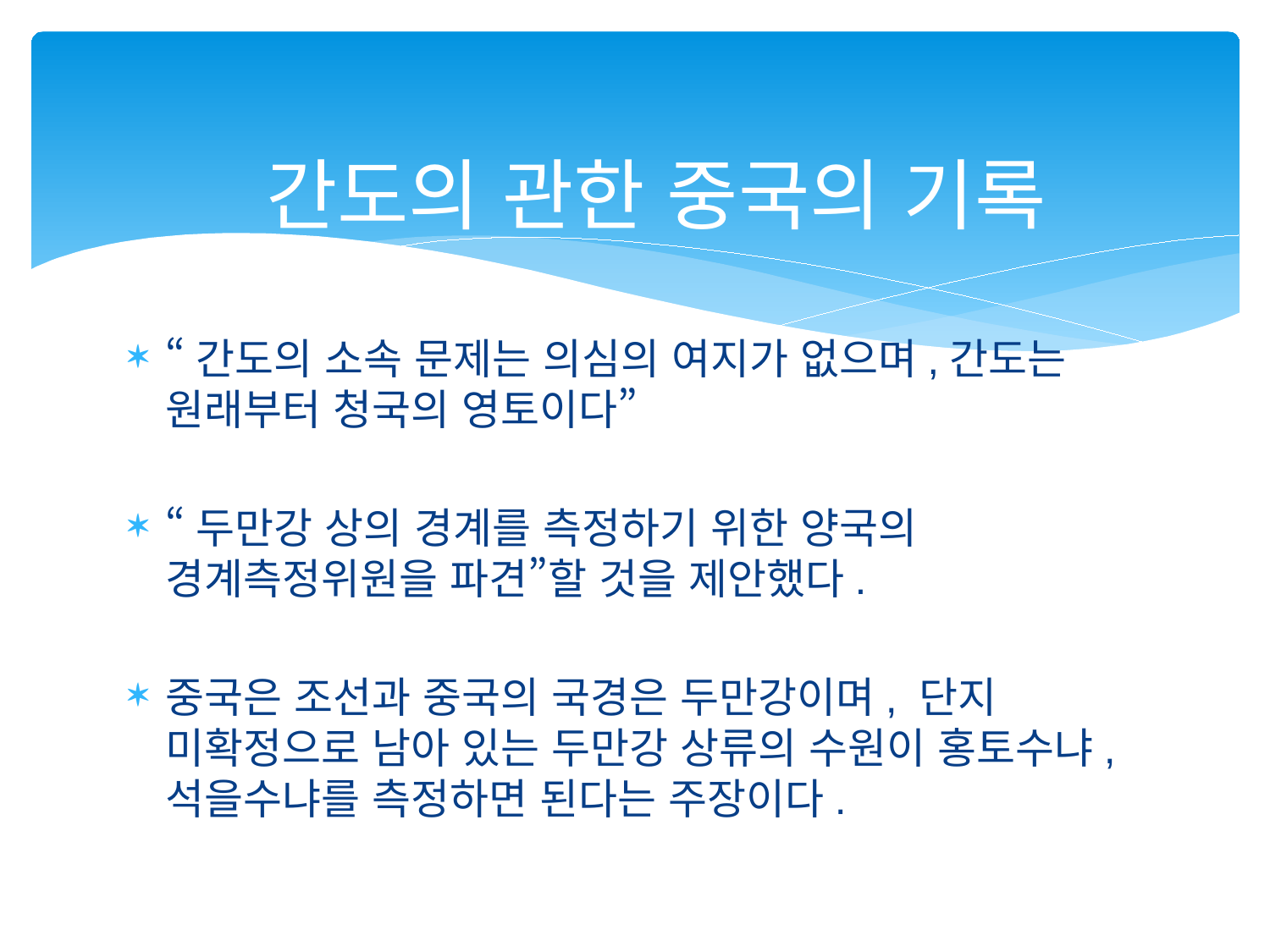

# 간도의 관한 중국의 기록
“간도의 소속 문제는 의심의 여지가 없으며,간도는 원래부터 청국의 영토이다”

“두만강 상의 경계를 측정하기 위한 양국의 경계측정위원을 파견”할 것을 제안했다.

중국은 조선과 중국의 국경은 두만강이며, 단지 미확정으로 남아 있는 두만강 상류의 수원이 홍토수냐, 석을수냐를 측정하면 된다는 주장이다.